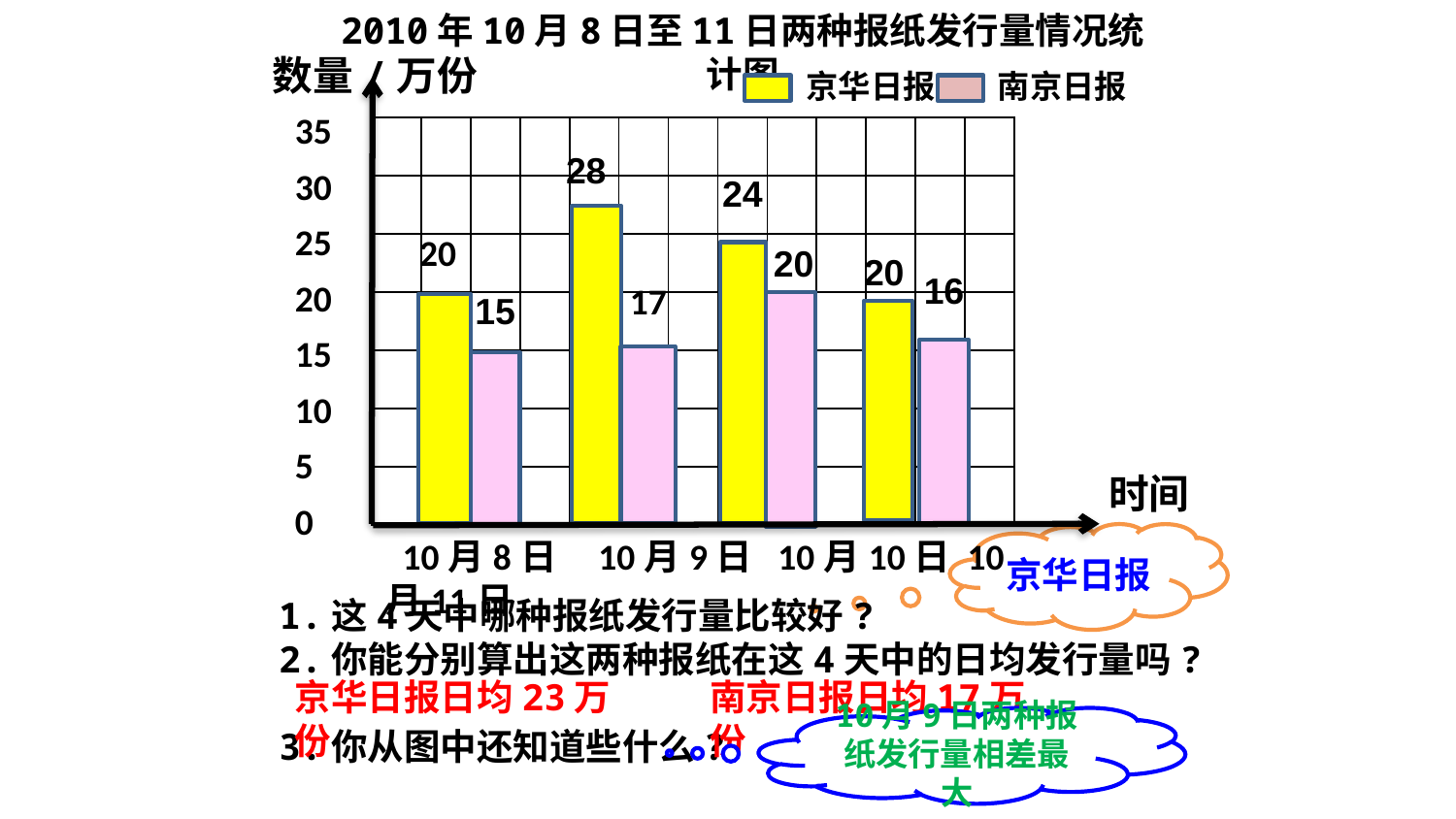

2010年10月8日至11日两种报纸发行量情况统计图
数量/万份
京华日报
南京日报

35
30
25
20
15
10
5
0
|  |  |  |  |  |  |  |  |  |  |  |  |  |
| --- | --- | --- | --- | --- | --- | --- | --- | --- | --- | --- | --- | --- |
|  |  |  |  |  |  |  |  |  |  |  |  |  |
|  |  |  |  |  |  |  |  |  |  |  |  |  |
|  |  |  |  |  |  |  |  |  |  |  |  |  |
|  |  |  |  |  |  |  |  |  |  |  |  |  |
|  |  |  |  |  |  |  |  |  |  |  |  |  |
|  |  |  |  |  |  |  |  |  |  |  |  |  |
28
24

20
20
20

16
17
15

时间
京华日报
  10月8日    10月9日  10月10日 10月11日
1.这4天中哪种报纸发行量比较好?
2.你能分别算出这两种报纸在这4天中的日均发行量吗?

3.你从图中还知道些什么?
京华日报日均23万份
南京日报日均17万份
10月9日两种报纸发行量相差最大